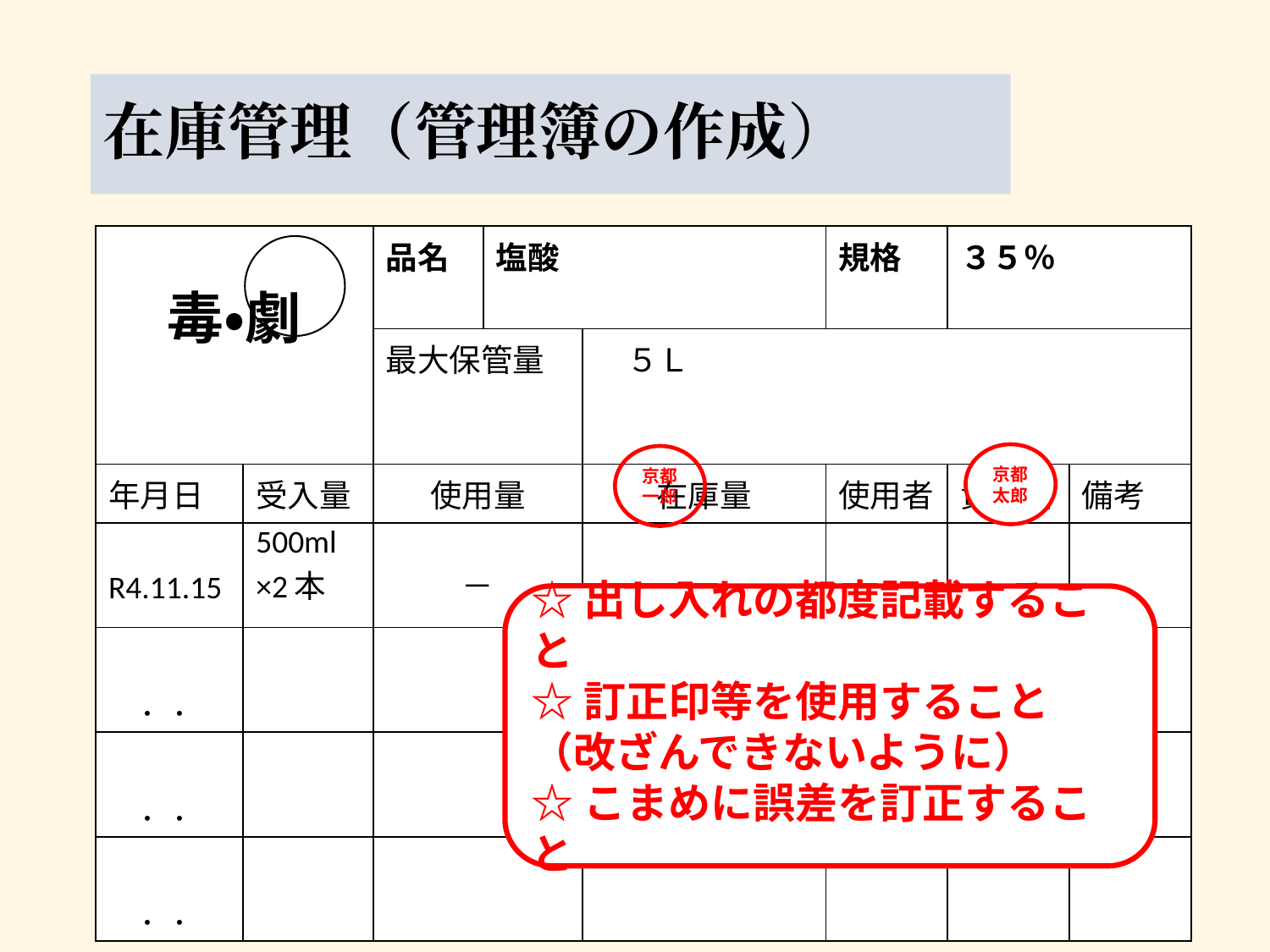

在庫管理（管理簿の作成）
| 毒・劇 |  | 品名 | 塩酸 |  | 規格 | ３５％ |  |
| --- | --- | --- | --- | --- | --- | --- | --- |
|  |  | 最大保管量 |  | ５Ｌ |  |  |  |
| 年月日 | 受入量 | 使用量 |  | 在庫量 | 使用者 | 責任者 | 備考 |
| R4.11.15 | 500ml ×2本 | － |  | ４Ｌ　５Ｌ | － |  |  |
| ．． |  |  |  |  |  |  |  |
| ．． |  |  |  |  |  |  |  |
| ．． |  |  |  |  |  |  |  |

京都
太郎
京都
一郎
☆出し入れの都度記載すること
☆訂正印等を使用すること
（改ざんできないように）
☆こまめに誤差を訂正すること